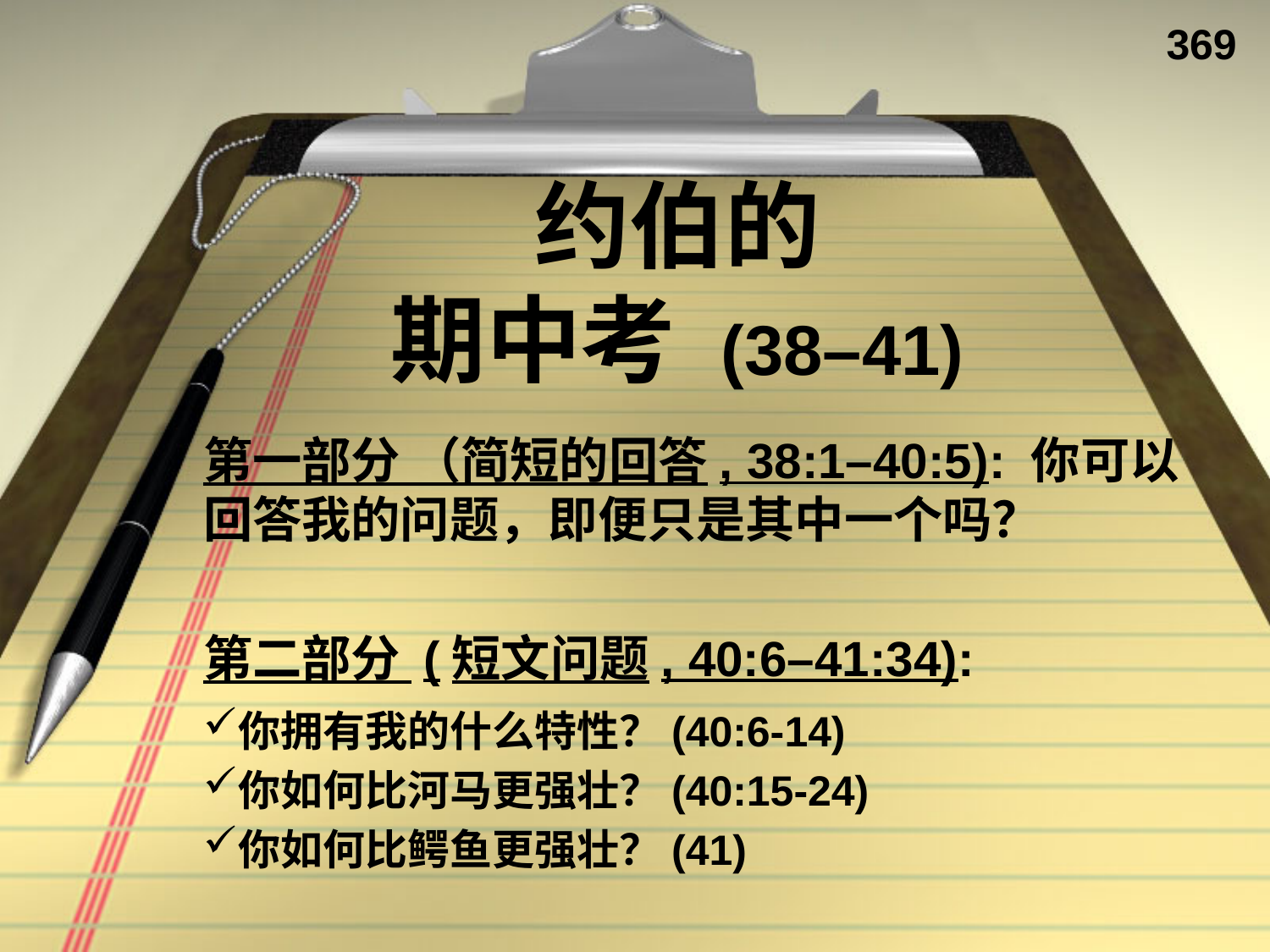

369
# 约伯的 期中考 (38–41)
第一部分 （简短的回答, 38:1–40:5): 你可以回答我的问题，即便只是其中一个吗？

第二部分 (短文问题, 40:6–41:34):
你拥有我的什么特性？(40:6-14)
你如何比河马更强壮？(40:15-24)
你如何比鳄鱼更强壮？(41)